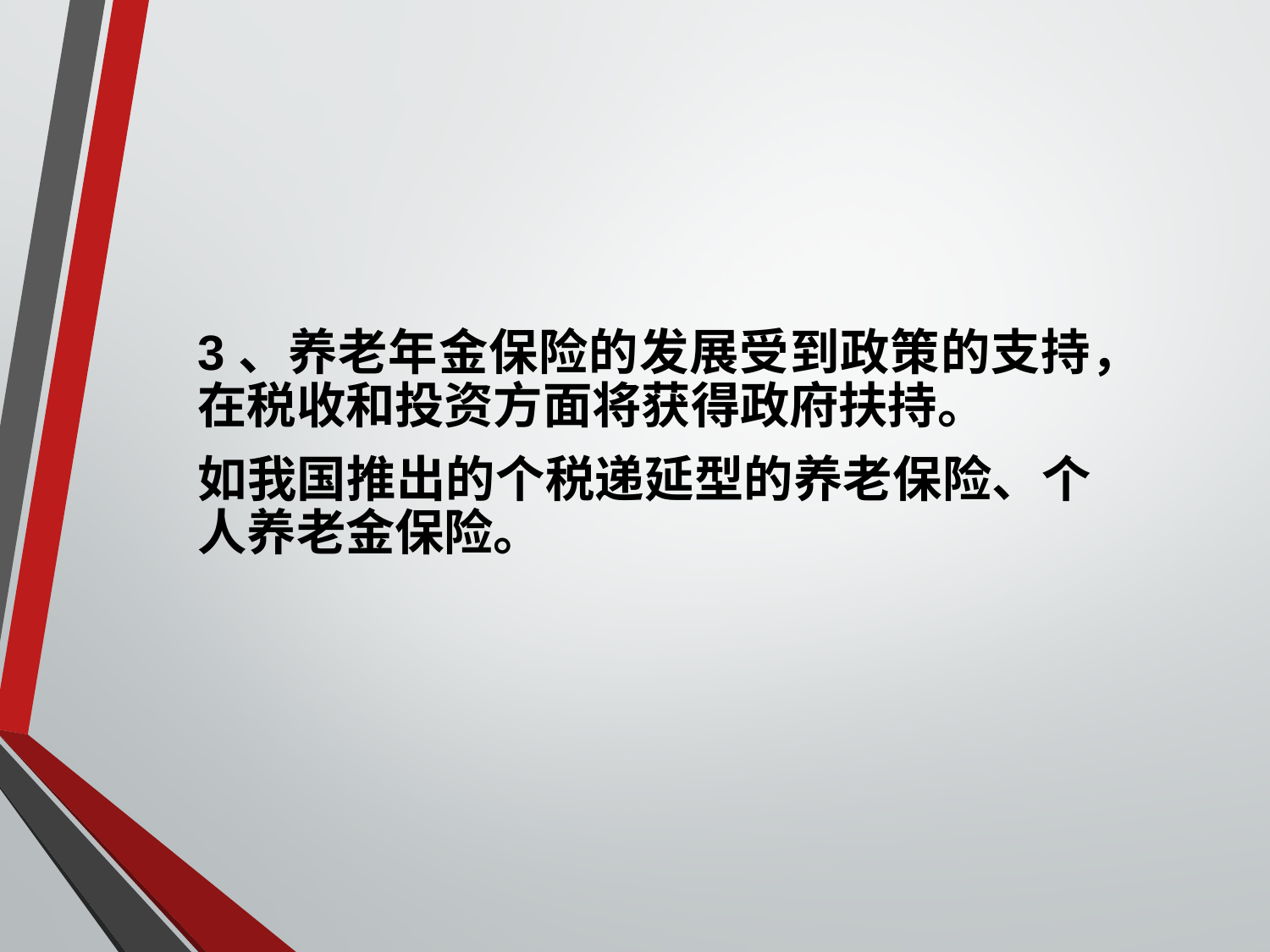

3、养老年金保险的发展受到政策的支持，在税收和投资方面将获得政府扶持。
如我国推出的个税递延型的养老保险、个人养老金保险。